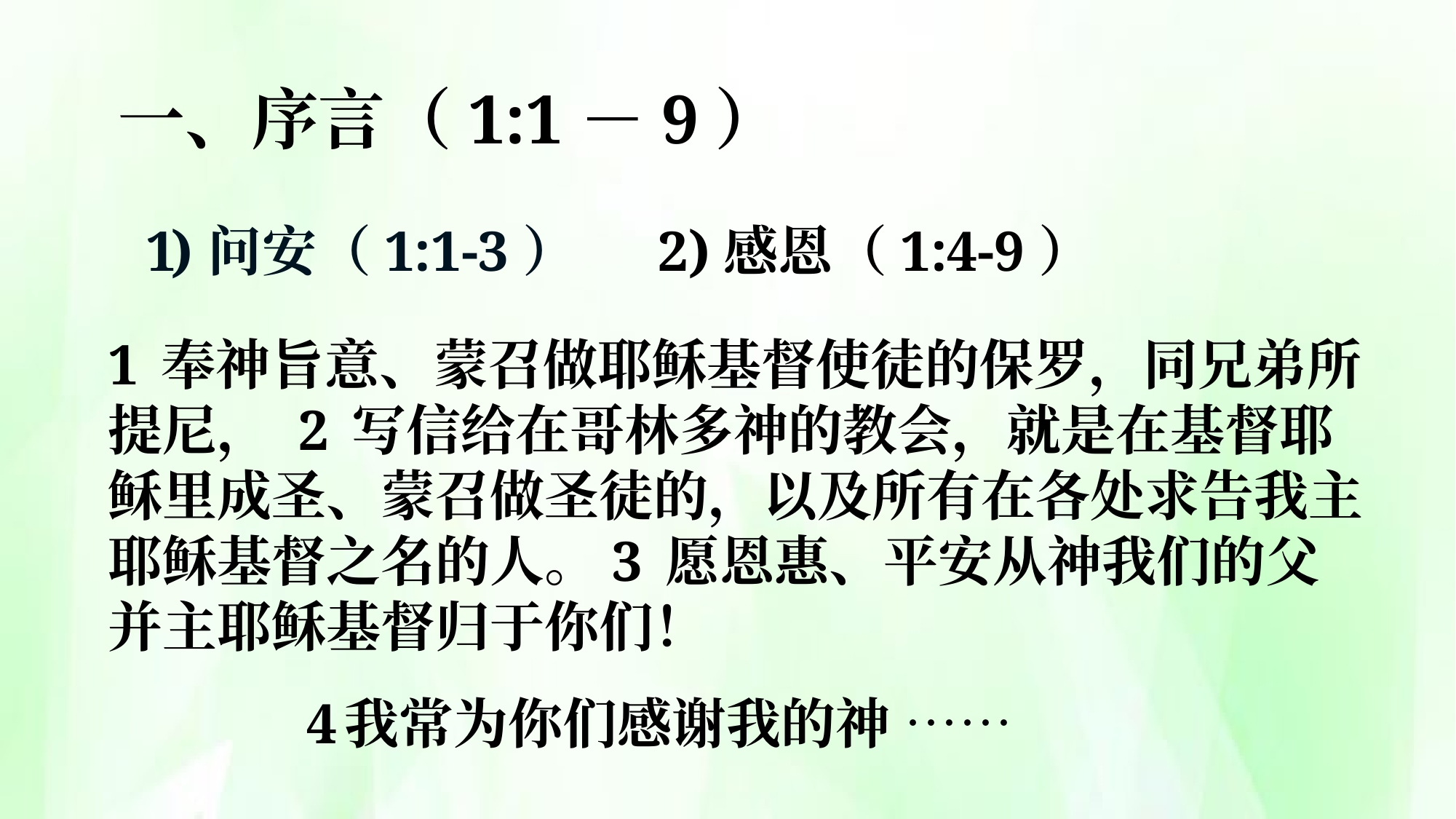

一、序言（1:1－9）
问安（1:1-3）
2)感恩（1:4-9）
1 奉神旨意、蒙召做耶稣基督使徒的保罗，同兄弟所提尼， 2 写信给在哥林多神的教会，就是在基督耶稣里成圣、蒙召做圣徒的，以及所有在各处求告我主耶稣基督之名的人。3 愿恩惠、平安从神我们的父并主耶稣基督归于你们！

4 我常为你们感谢我的神 ……